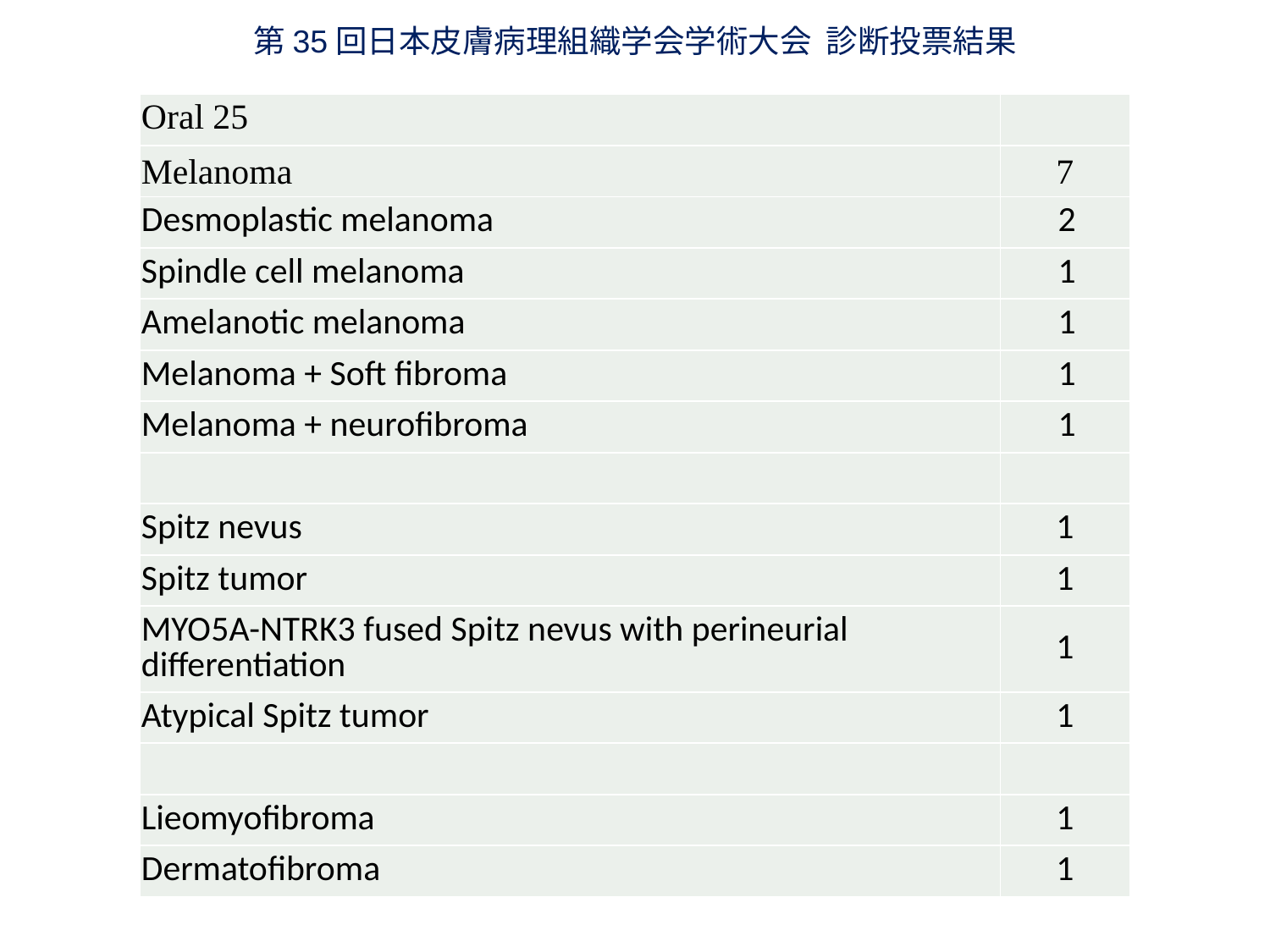

第35回日本皮膚病理組織学会学術大会  診断投票結果
| Oral 25 |  |
| --- | --- |
| Melanoma | 7 |
| Desmoplastic melanoma | 2 |
| Spindle cell melanoma | 1 |
| Amelanotic melanoma | 1 |
| Melanoma + Soft fibroma | 1 |
| Melanoma + neurofibroma | 1 |
|  |  |
| Spitz nevus | 1 |
| Spitz tumor | 1 |
| MYO5A-NTRK3 fused Spitz nevus with perineurial differentiation | 1 |
| Atypical Spitz tumor | 1 |
|  |  |
| Lieomyofibroma | 1 |
| Dermatofibroma | 1 |